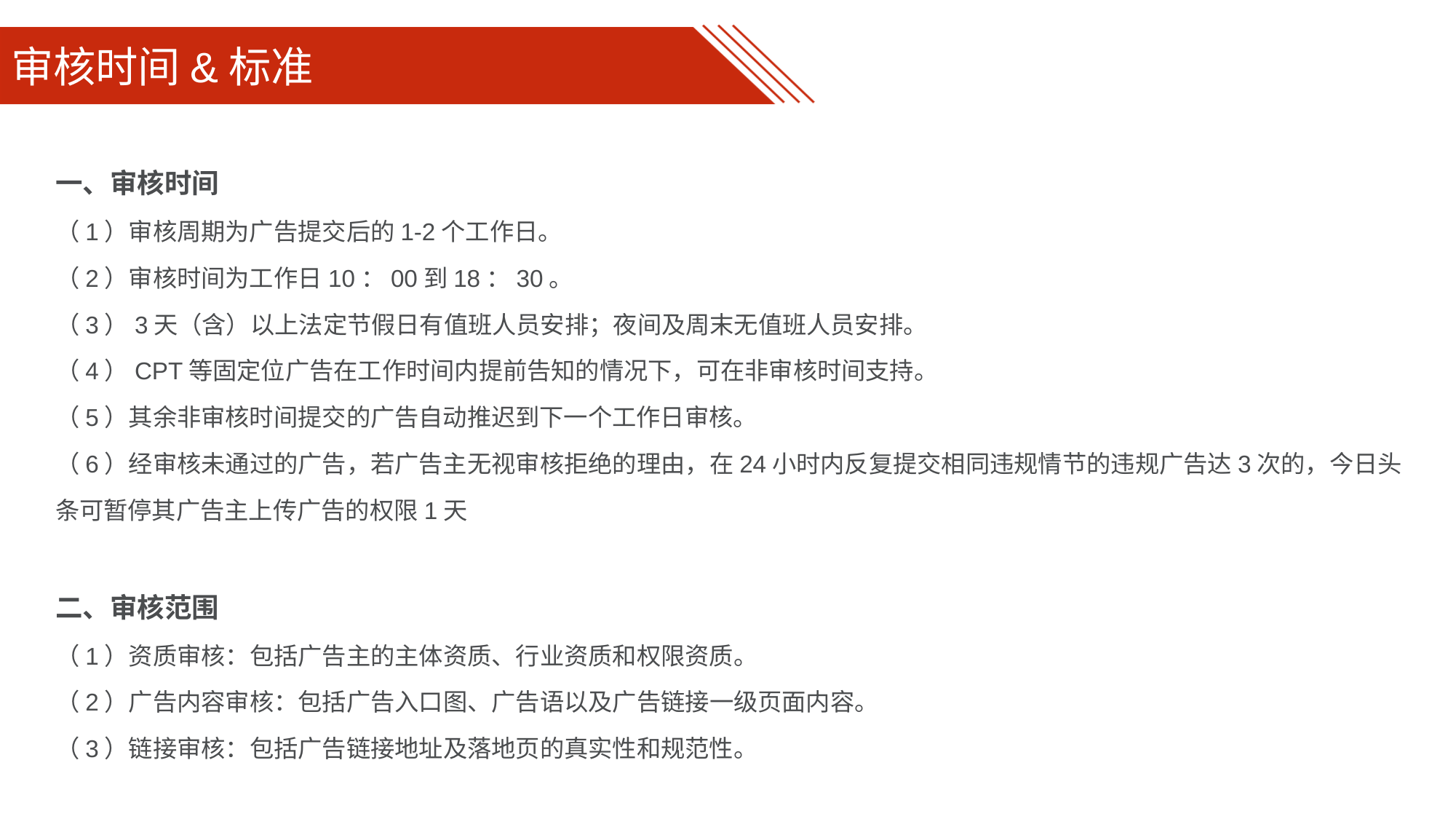

# 审核时间&标准
一、审核时间
（1）审核周期为广告提交后的1-2个工作日。
（2）审核时间为工作日10：00到18：30。
（3）3天（含）以上法定节假日有值班人员安排；夜间及周末无值班人员安排。
（4）CPT等固定位广告在工作时间内提前告知的情况下，可在非审核时间支持。
（5）其余非审核时间提交的广告自动推迟到下一个工作日审核。
（6）经审核未通过的广告，若广告主无视审核拒绝的理由，在24小时内反复提交相同违规情节的违规广告达3次的，今日头条可暂停其广告主上传广告的权限1天

二、审核范围
（1）资质审核：包括广告主的主体资质、行业资质和权限资质。
（2）广告内容审核：包括广告入口图、广告语以及广告链接一级页面内容。
（3）链接审核：包括广告链接地址及落地页的真实性和规范性。